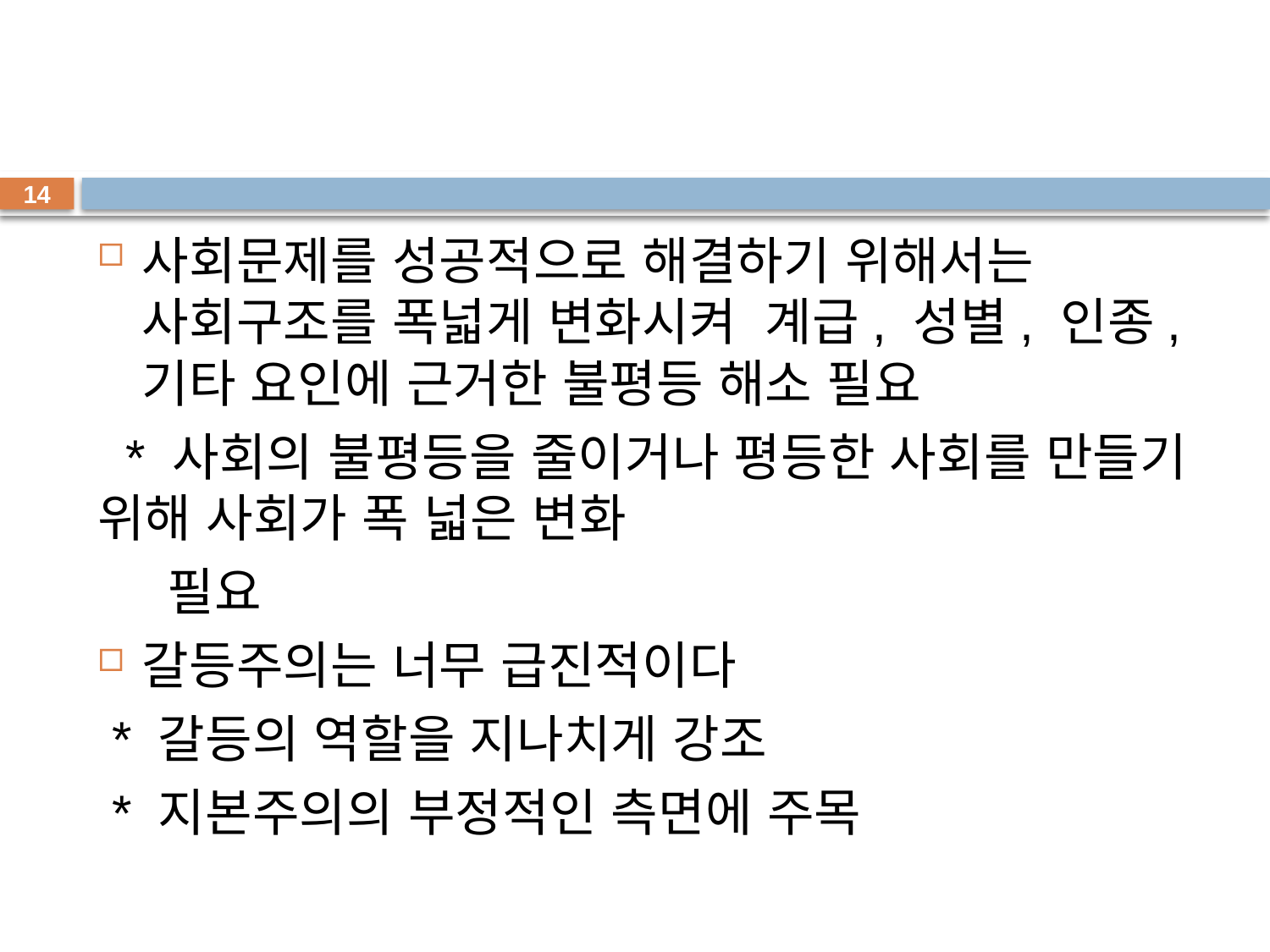

#
14
사회문제를 성공적으로 해결하기 위해서는 사회구조를 폭넓게 변화시켜  계급, 성별, 인종, 기타 요인에 근거한 불평등 해소 필요
  * 사회의 불평등을 줄이거나 평등한 사회를 만들기 위해 사회가 폭 넓은 변화
    필요
갈등주의는 너무 급진적이다
 * 갈등의 역할을 지나치게 강조
 * 지본주의의 부정적인 측면에 주목